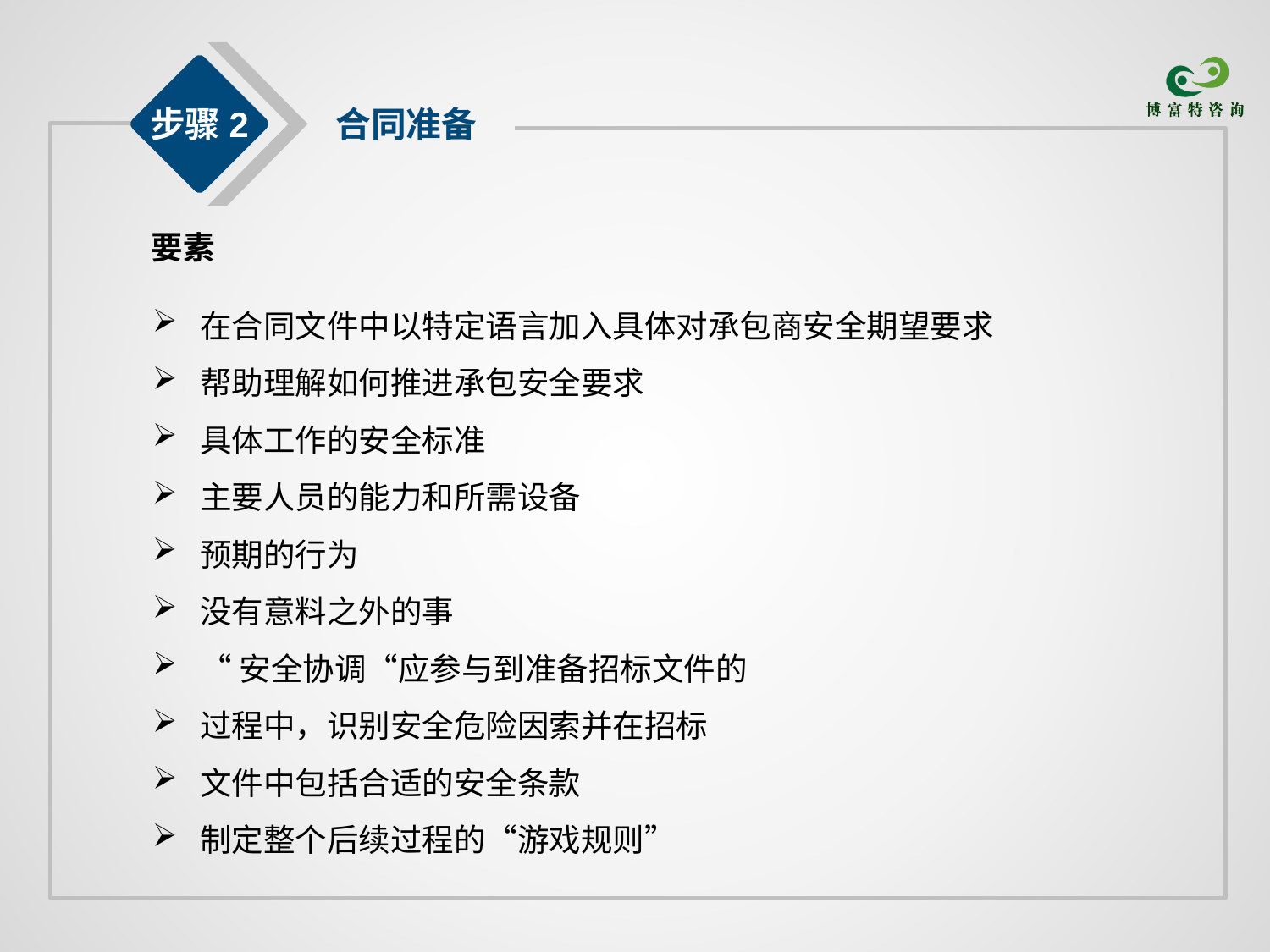

合同准备
步骤2

要素
在合同文件中以特定语言加入具体对承包商安全期望要求
帮助理解如何推进承包安全要求
具体工作的安全标准
主要人员的能力和所需设备
预期的行为
没有意料之外的事
“安全协调“应参与到准备招标文件的
过程中，识别安全危险因索并在招标
文件中包括合适的安全条款
制定整个后续过程的“游戏规则”